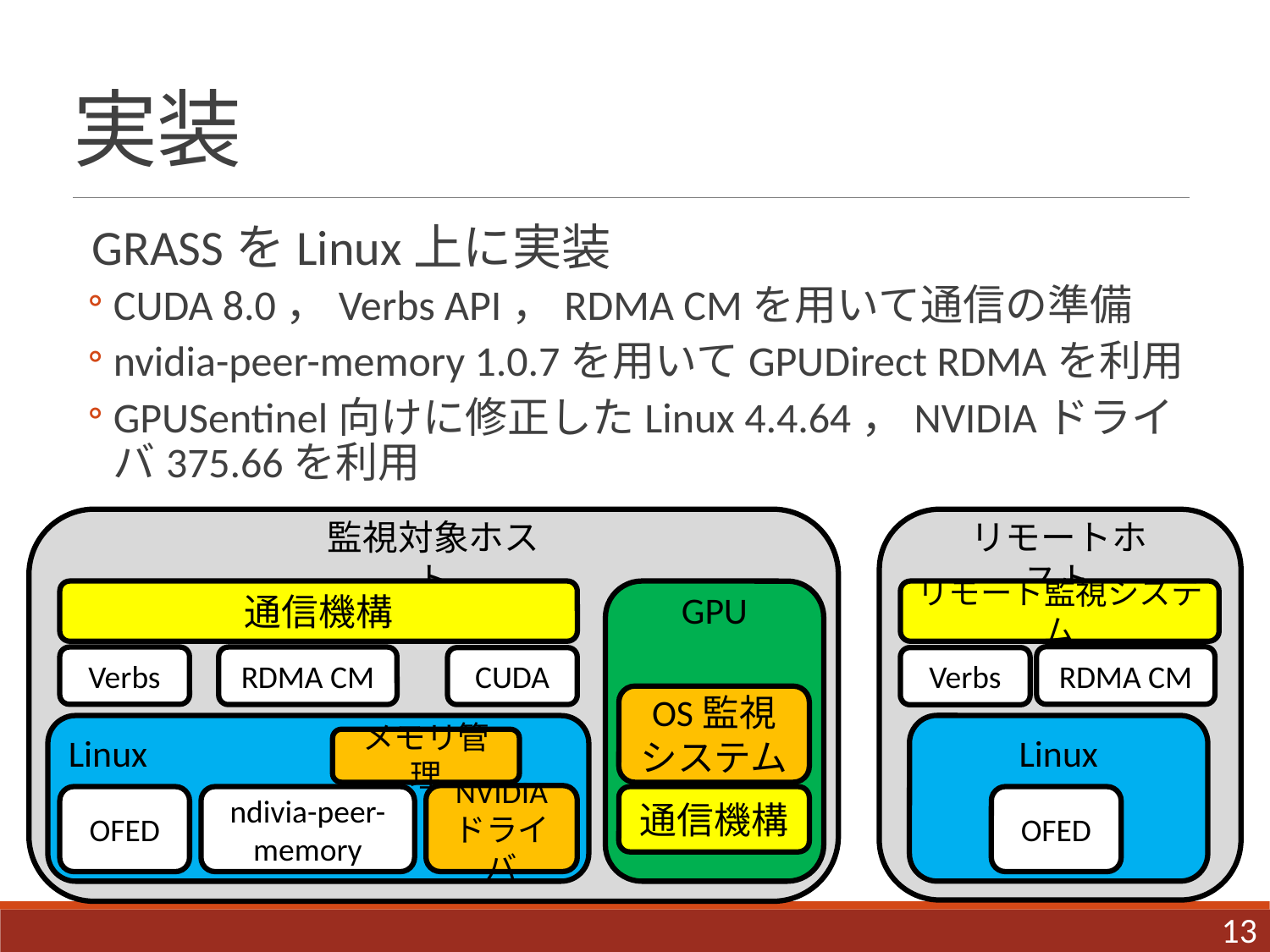

# 実装
GRASSをLinux上に実装
CUDA 8.0，Verbs API，RDMA CMを用いて通信の準備
nvidia-peer-memory 1.0.7を用いてGPUDirect RDMAを利用
GPUSentinel向けに修正したLinux 4.4.64，NVIDIAドライバ375.66を利用

監視対象ホスト

リモートホスト
通信機構

GPU
リモート監視システム
RDMA CM
Verbs
RDMA CM
Verbs
CUDA
OS監視
システム
Linux
Linux
メモリ管理
NVIDIA
ドライバ
OFED
ndivia-peer-memory
通信機構
OFED
13